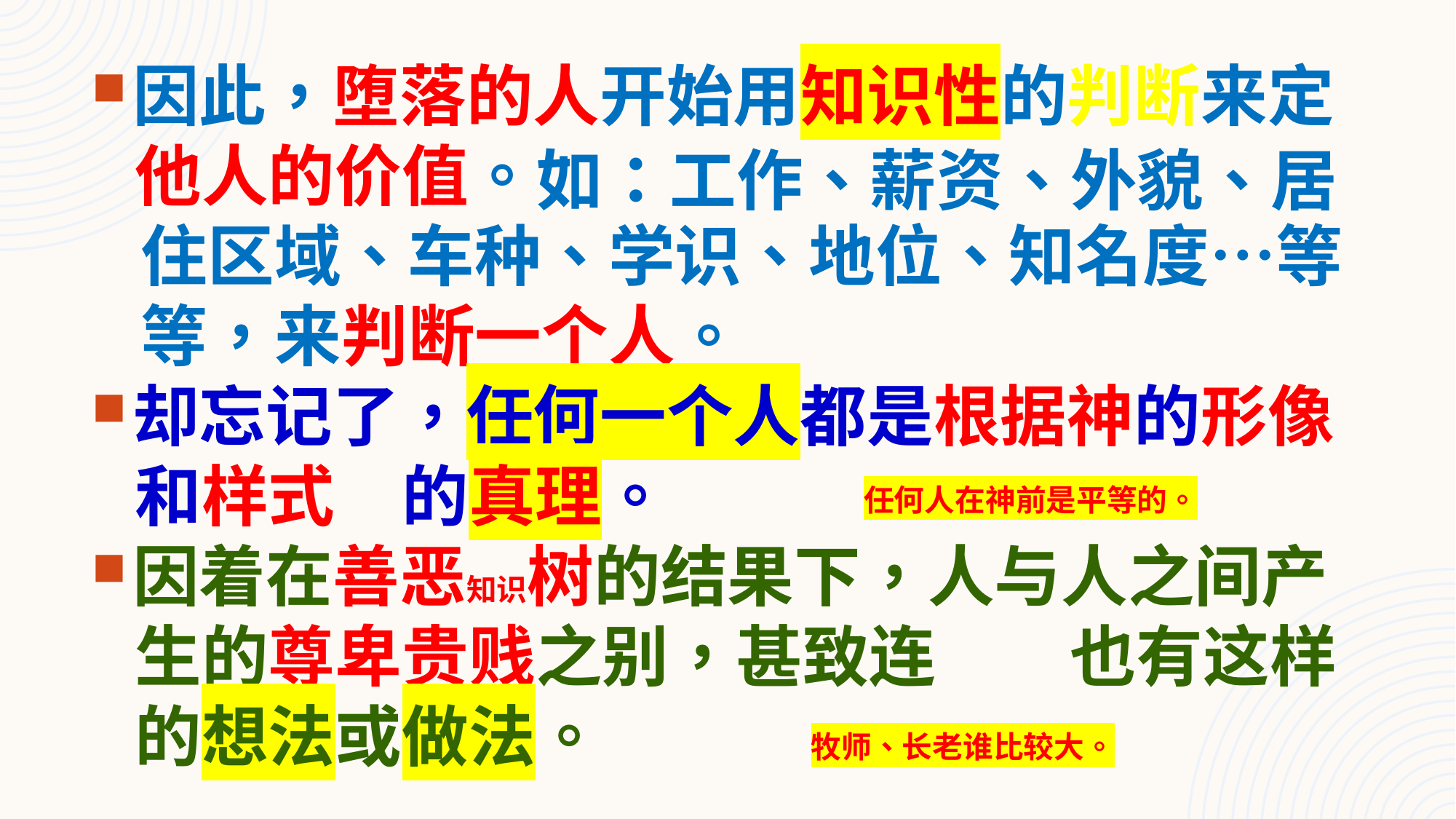

我的弟兄们，你们信奉我们荣耀的主耶稣基督，便不可按着外貌待人。
若有一个人带着金戒指，穿着华美衣服，进你们的会堂去；又有一个穷人穿着骯脏衣服也进去；
你们就重看那穿华美衣服的人，说：请坐在这好位上；又对那穷人说：你站在那里，或坐在我脚凳下边。
这岂不是你们偏心待人，用恶意断定人吗？
雅2:1~4
因此，堕落的人开始用知识性的判断来定
他人的价值。
住区域、车种、学识、地位、知名度…等
等，来判断一个人。
却忘记了，任何一个人都是根据神的形像
和样式造的真理。
因着在善恶知识树的结果下，人与人之间产
生的尊卑贵贱之别，甚致连教会也有这样
的想法或做法。
如：工作、薪资、外貌、居
任何人在神前是平等的。
牧师、长老谁比较大。